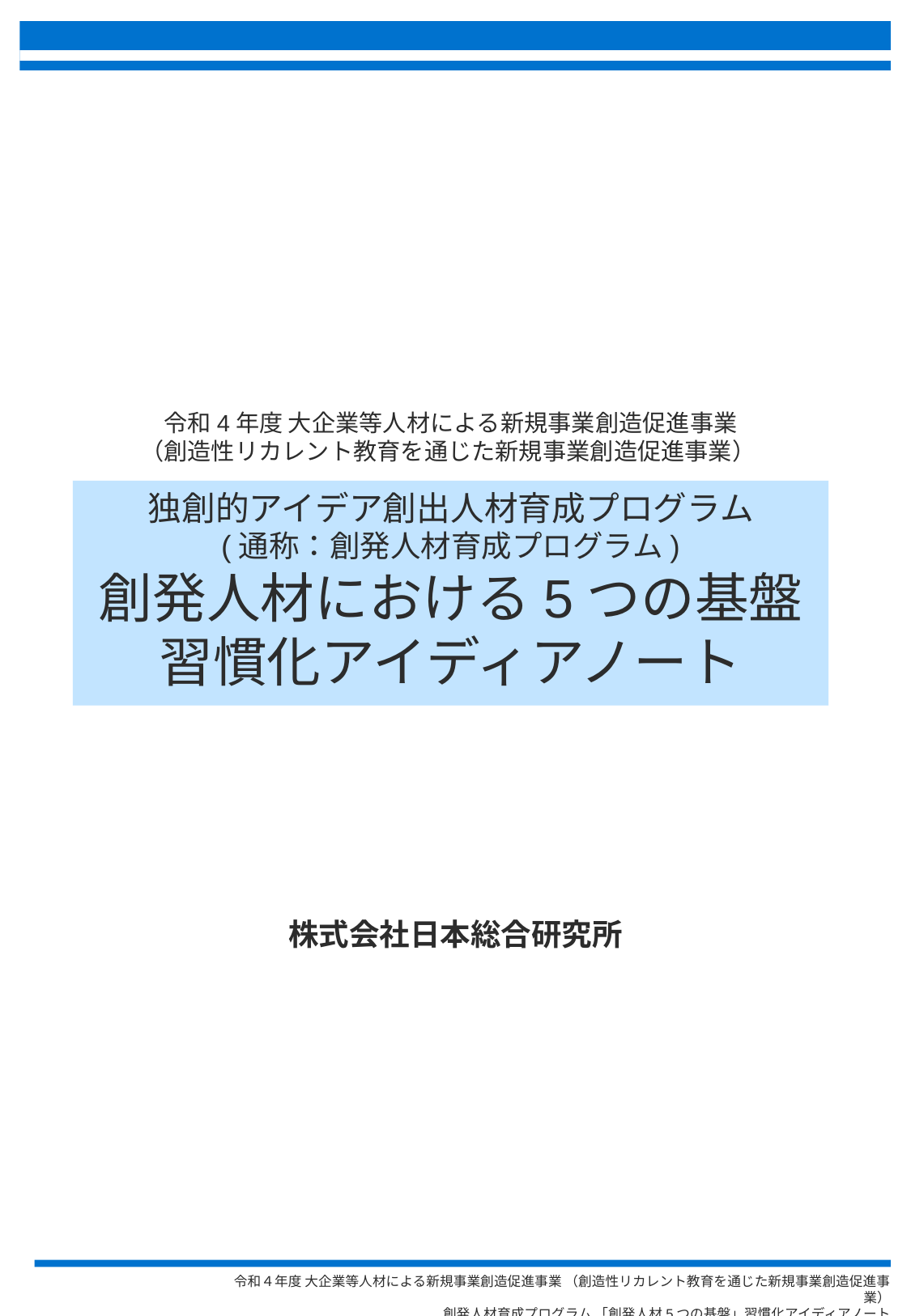

令和4年度 大企業等人材による新規事業創造促進事業
（創造性リカレント教育を通じた新規事業創造促進事業）
独創的アイデア創出人材育成プログラム
(通称：創発人材育成プログラム)
創発人材における5つの基盤
習慣化アイディアノート
株式会社日本総合研究所